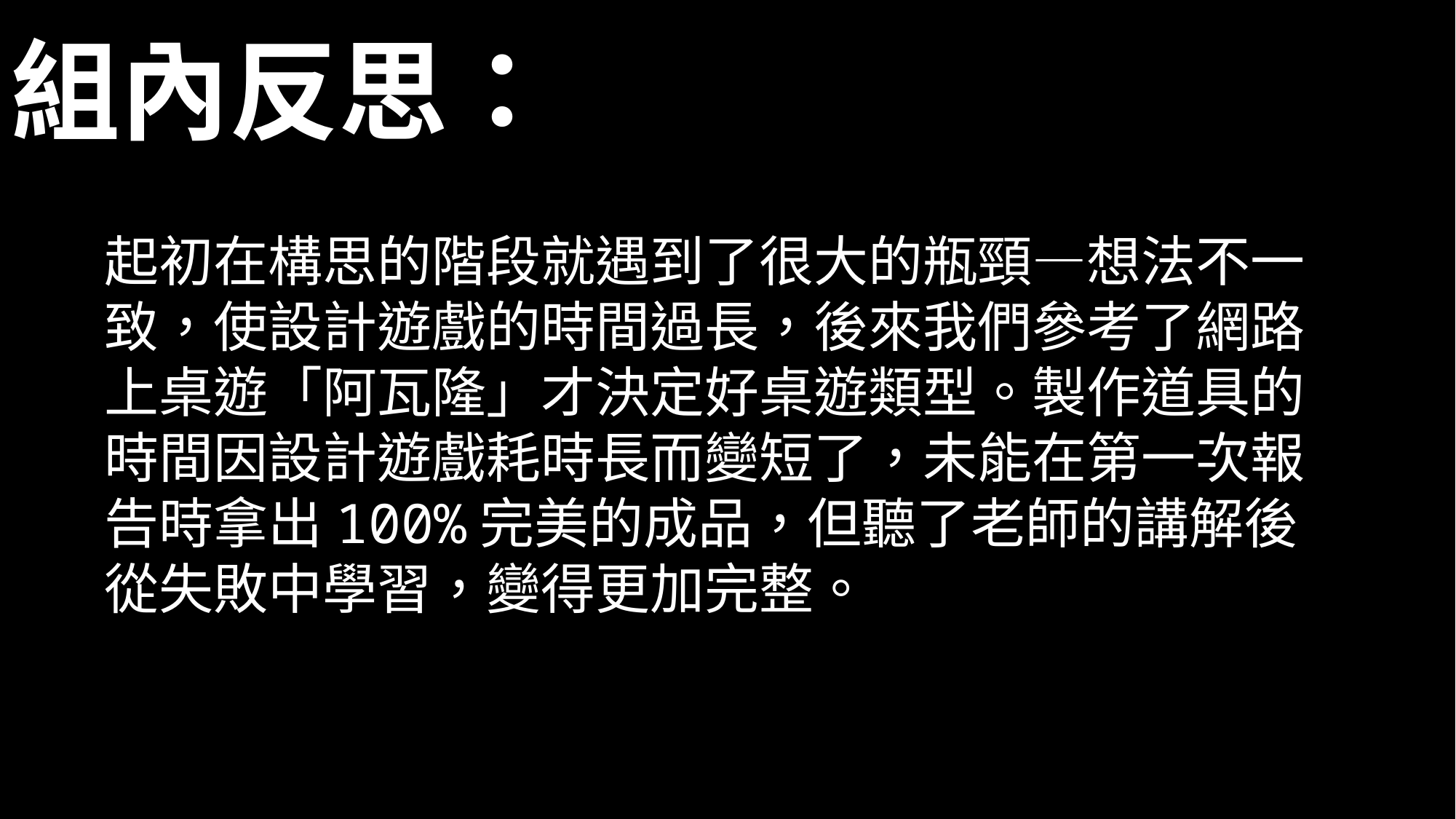

# 組內反思：
起初在構思的階段就遇到了很大的瓶頸—想法不一致，使設計遊戲的時間過長，後來我們參考了網路上桌遊「阿瓦隆」才決定好桌遊類型。製作道具的時間因設計遊戲耗時長而變短了，未能在第一次報告時拿出100%完美的成品，但聽了老師的講解後從失敗中學習，變得更加完整。